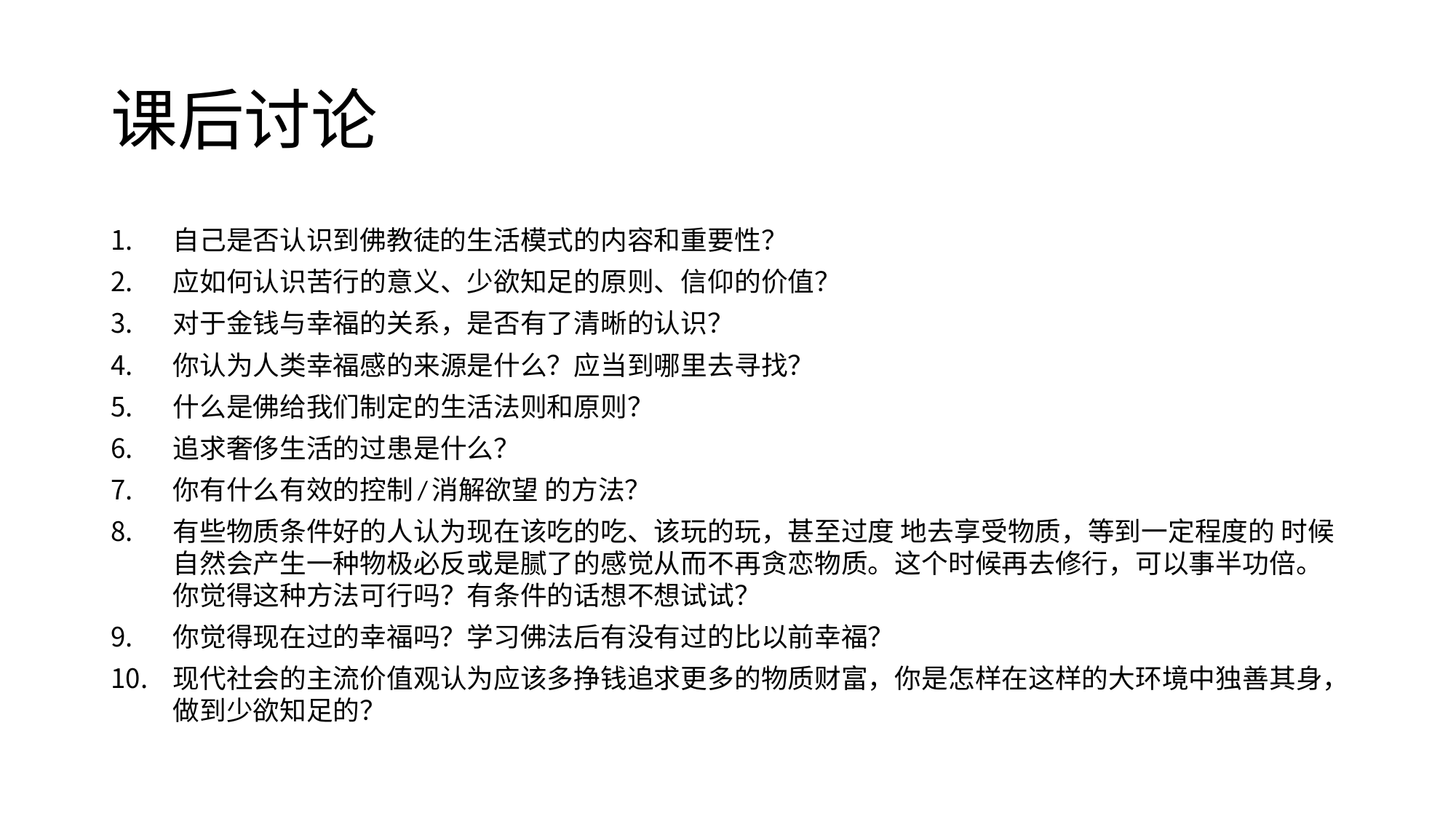

# 课后讨论
自己是否认识到佛教徒的生活模式的内容和重要性？
应如何认识苦行的意义、少欲知足的原则、信仰的价值？
对于金钱与幸福的关系，是否有了清晰的认识？
你认为人类幸福感的来源是什么？应当到哪里去寻找？
什么是佛给我们制定的生活法则和原则？
追求奢侈生活的过患是什么？
你有什么有效的控制/消解欲望 的方法？
有些物质条件好的人认为现在该吃的吃、该玩的玩，甚至过度 地去享受物质，等到一定程度的 时候自然会产生一种物极必反或是腻了的感觉从而不再贪恋物质。这个时候再去修行，可以事半功倍。你觉得这种方法可行吗？有条件的话想不想试试？
你觉得现在过的幸福吗？学习佛法后有没有过的比以前幸福？
现代社会的主流价值观认为应该多挣钱追求更多的物质财富，你是怎样在这样的大环境中独善其身，做到少欲知足的？